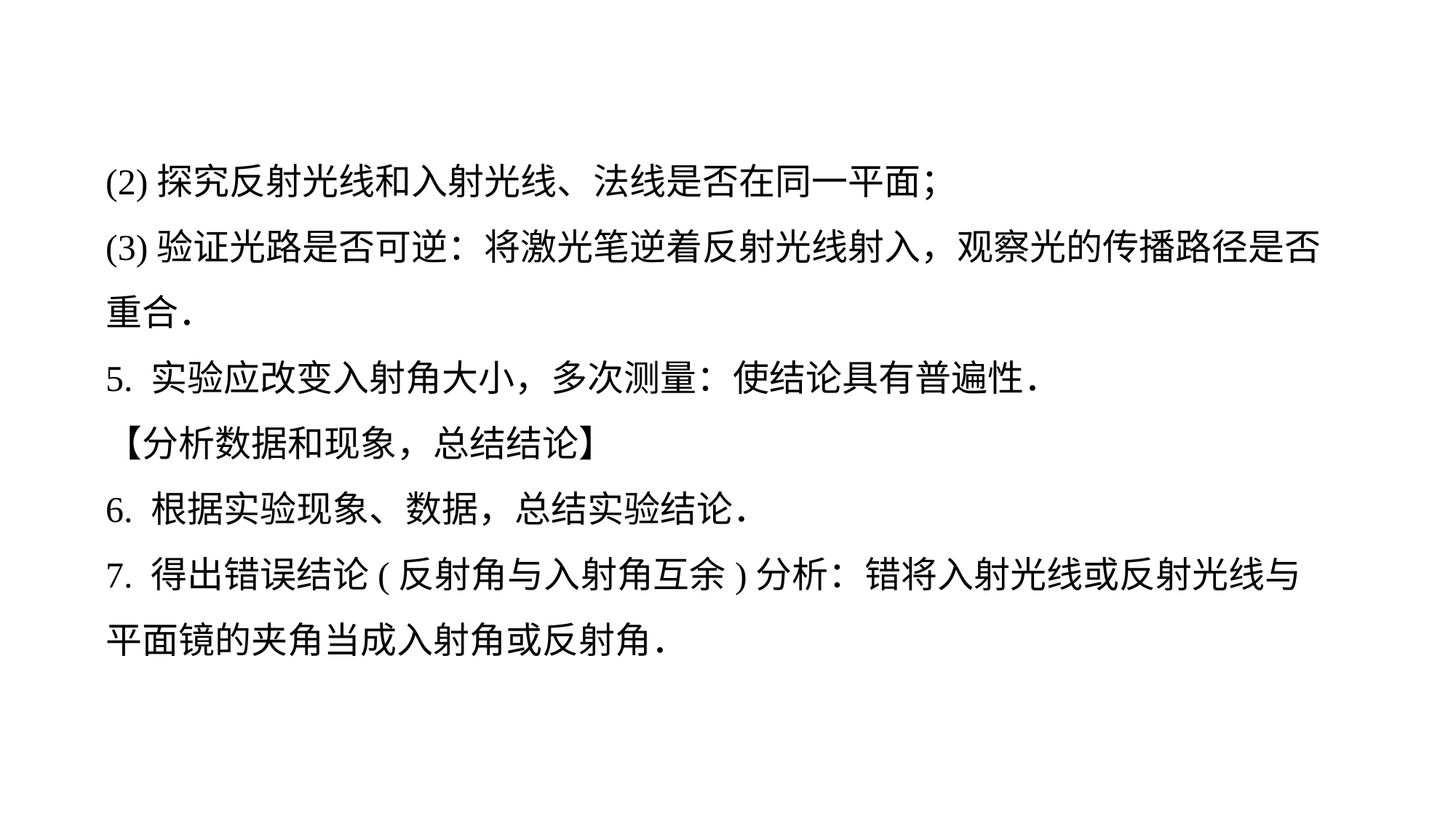

(2)探究反射光线和入射光线、法线是否在同一平面；
(3)验证光路是否可逆：将激光笔逆着反射光线射入，观察光的传播路径是否重合．
5. 实验应改变入射角大小，多次测量：使结论具有普遍性．
【分析数据和现象，总结结论】
6. 根据实验现象、数据，总结实验结论．
7. 得出错误结论(反射角与入射角互余)分析：错将入射光线或反射光线与平面镜的夹角当成入射角或反射角．